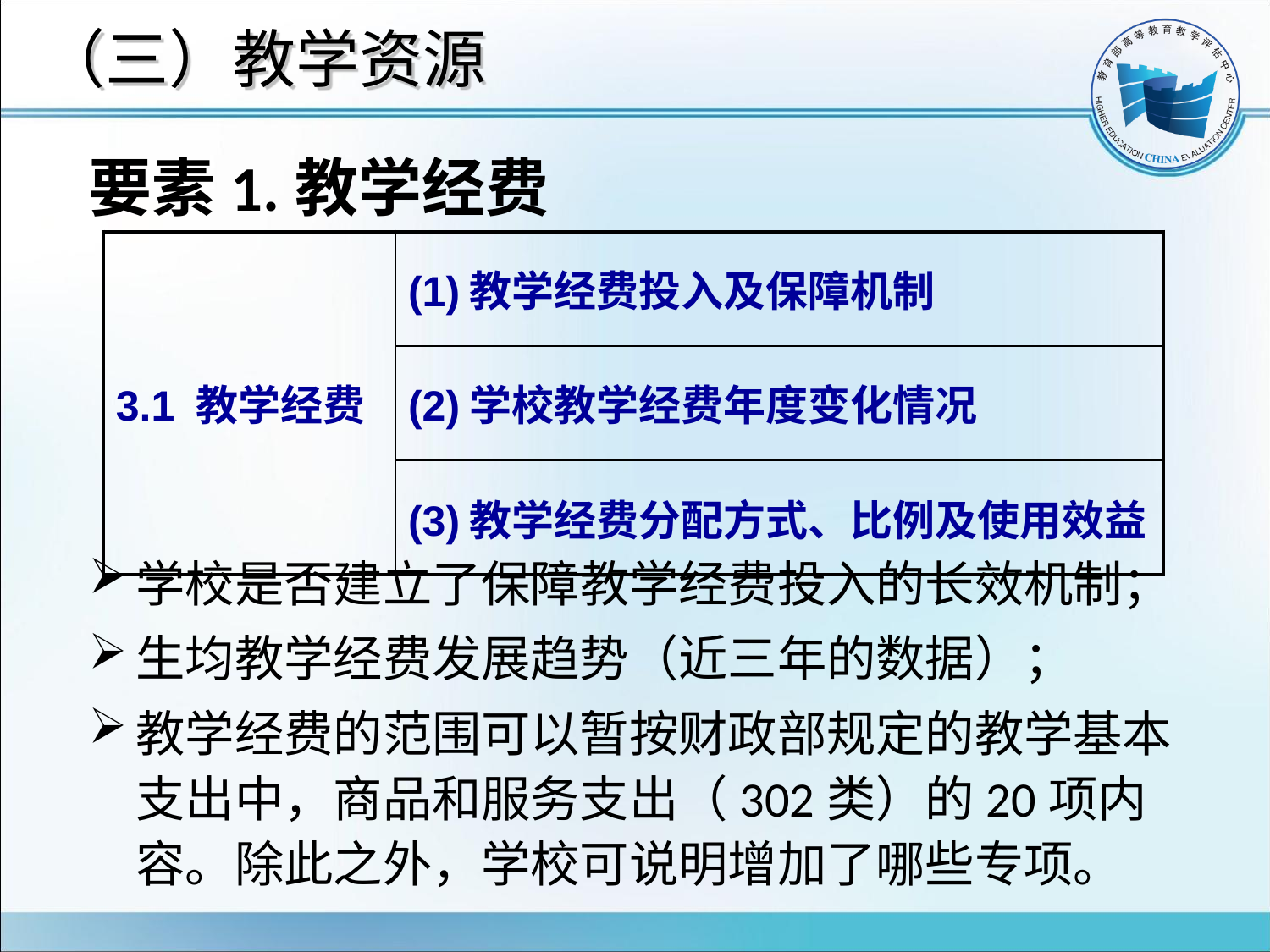

# （三）教学资源
要素1.教学经费

学校是否建立了保障教学经费投入的长效机制；
生均教学经费发展趋势（近三年的数据）；
教学经费的范围可以暂按财政部规定的教学基本支出中，商品和服务支出（302类）的20项内容。除此之外，学校可说明增加了哪些专项。
| 3.1 教学经费 | (1)教学经费投入及保障机制 |
| --- | --- |
|  | (2)学校教学经费年度变化情况 |
|  | (3)教学经费分配方式、比例及使用效益 |
31